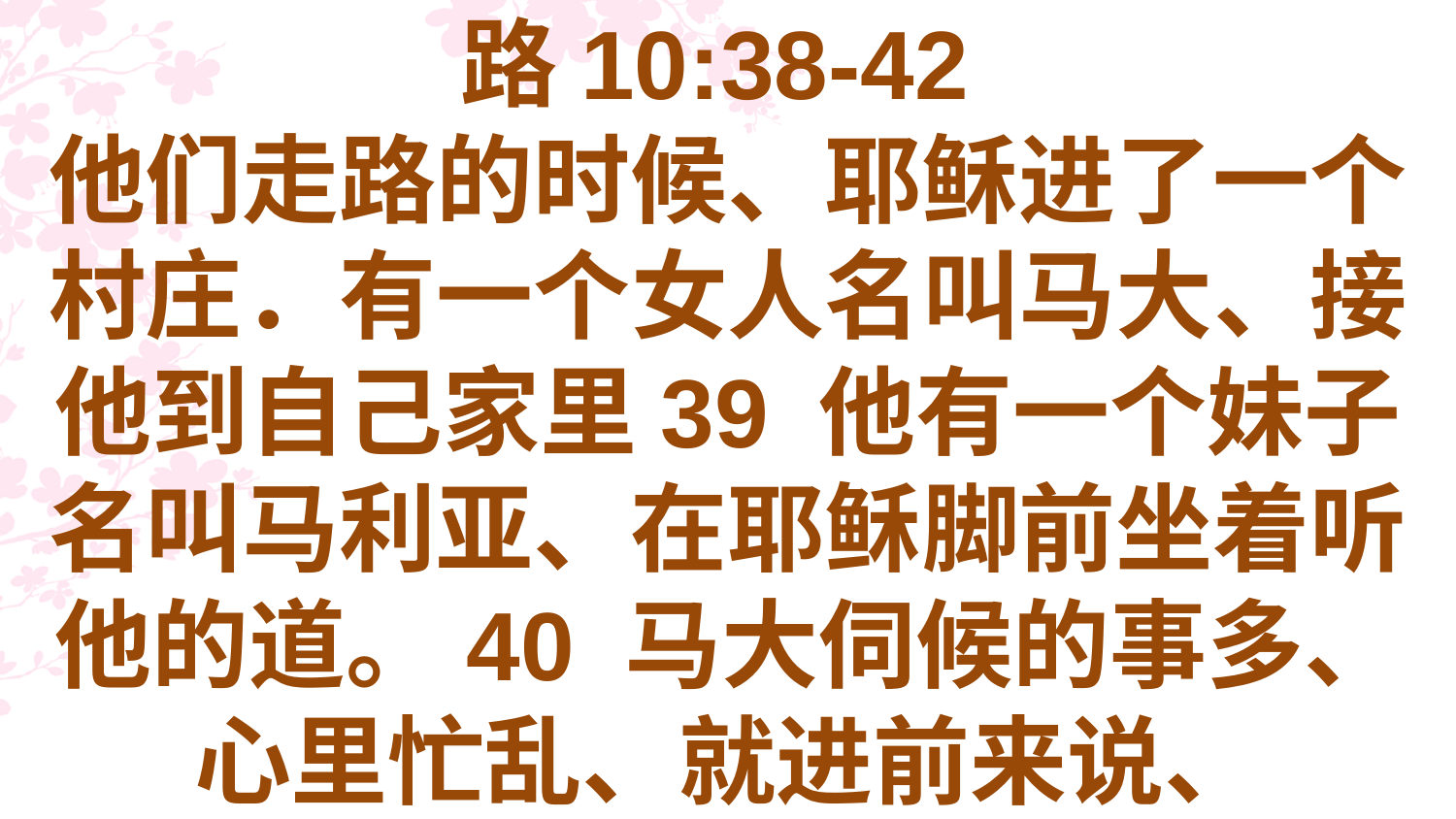

路10:38-42
他们走路的时候、耶稣进了一个村庄．有一个女人名叫马大、接他到自己家里39 他有一个妹子名叫马利亚、在耶稣脚前坐着听他的道。40 马大伺候的事多、心里忙乱、就进前来说、